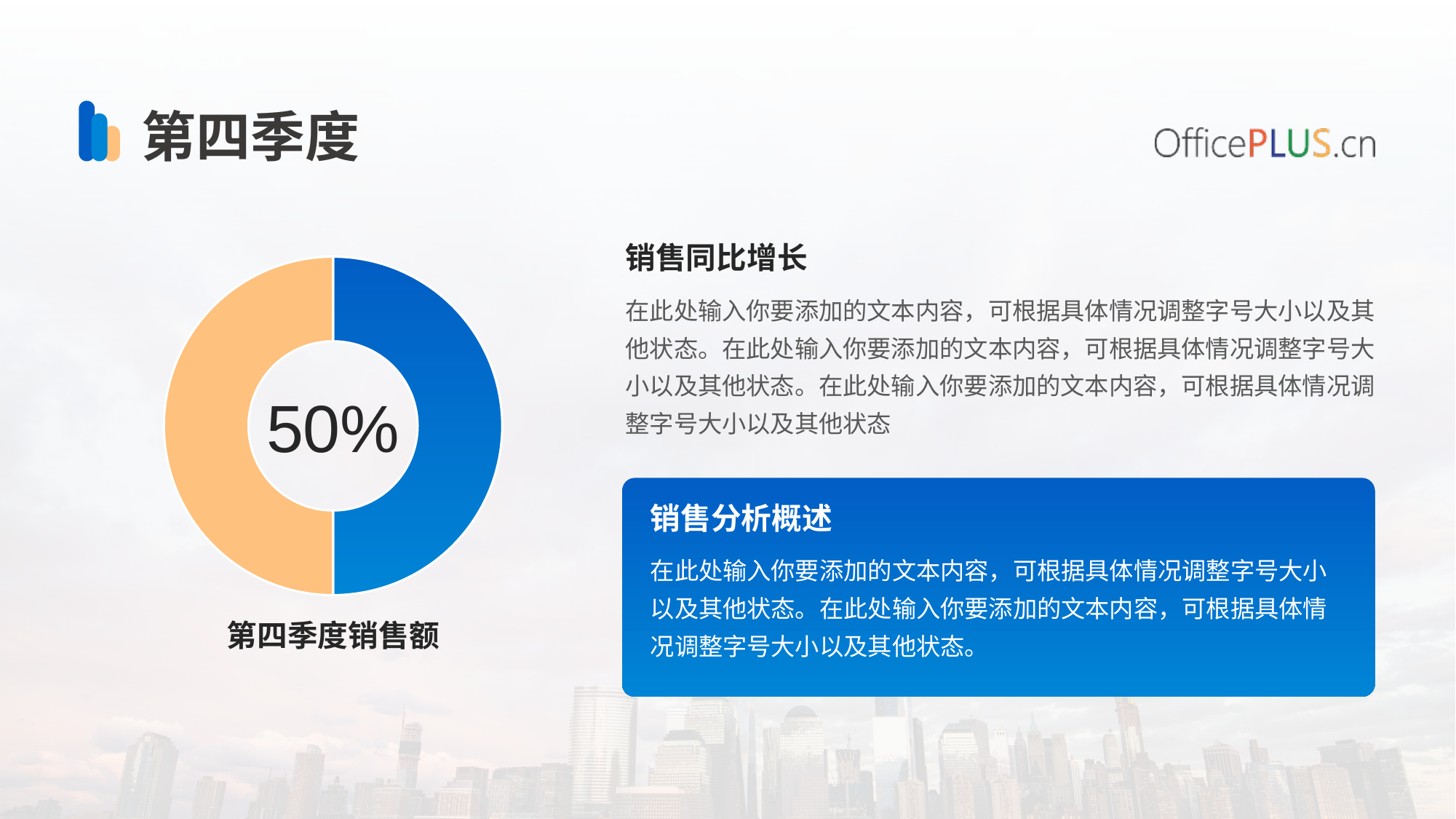

第四季度
销售同比增长

### Chart

| Category | 销售额 |
|---|---|
| 第一季度 | 5.0 |
| 第二季度 | 5.0 |
在此处输入你要添加的文本内容，可根据具体情况调整字号大小以及其他状态。在此处输入你要添加的文本内容，可根据具体情况调整字号大小以及其他状态。在此处输入你要添加的文本内容，可根据具体情况调整字号大小以及其他状态
50%

销售分析概述
在此处输入你要添加的文本内容，可根据具体情况调整字号大小以及其他状态。在此处输入你要添加的文本内容，可根据具体情况调整字号大小以及其他状态。
第四季度销售额